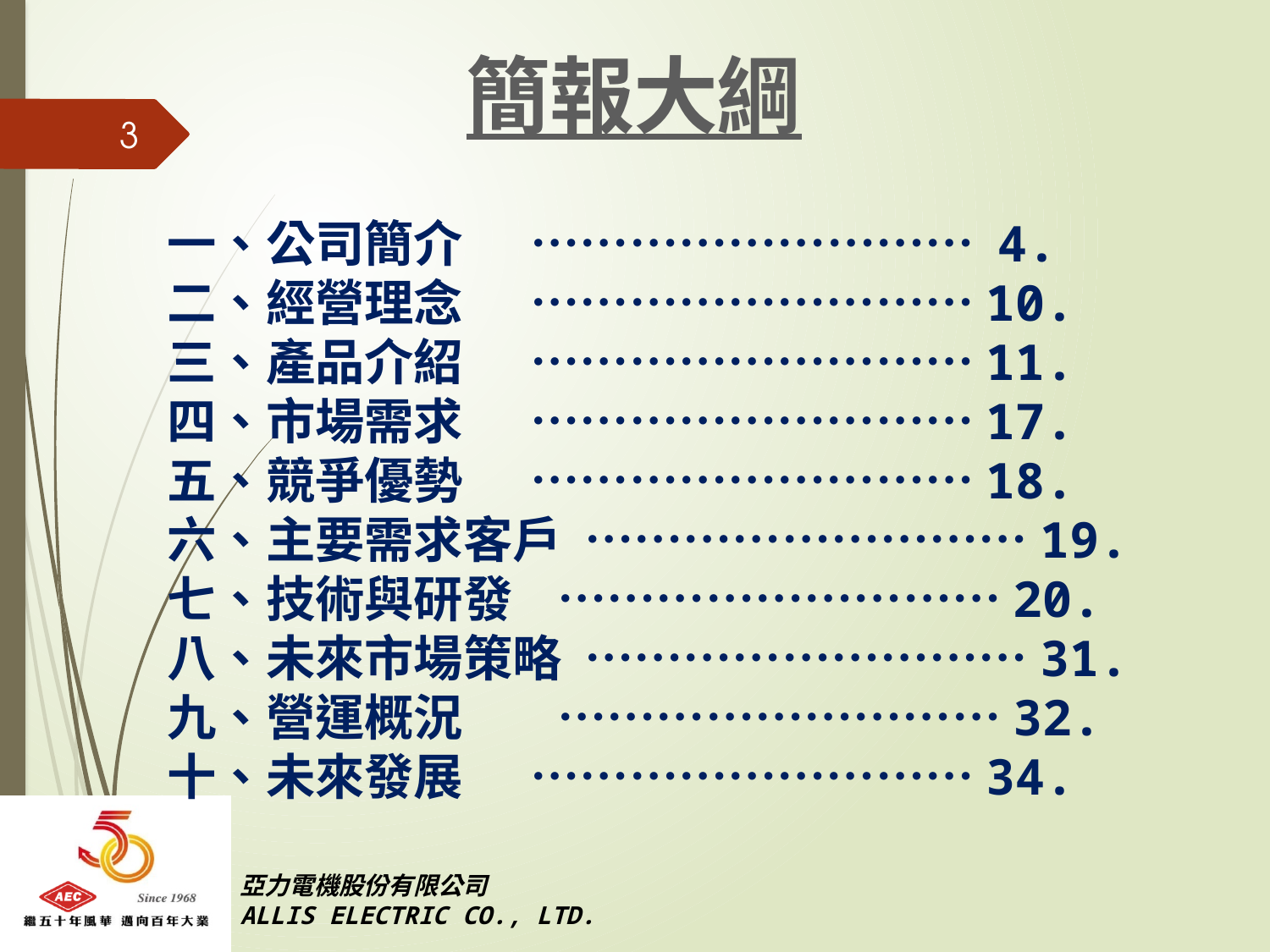

簡報大綱
3
一、公司簡介      ……………………… 4.
二、經營理念      ………………………10.
三、產品介紹      ………………………11.
四、市場需求      ………………………17.
五、競爭優勢      ………………………18.
六、主要需求客戶  ………………………19.
七、技術與研發    ………………………20.
八、未來市場策略  ………………………31.
九、營運概況 　   ………………………32.
十、未來發展      ………………………34.